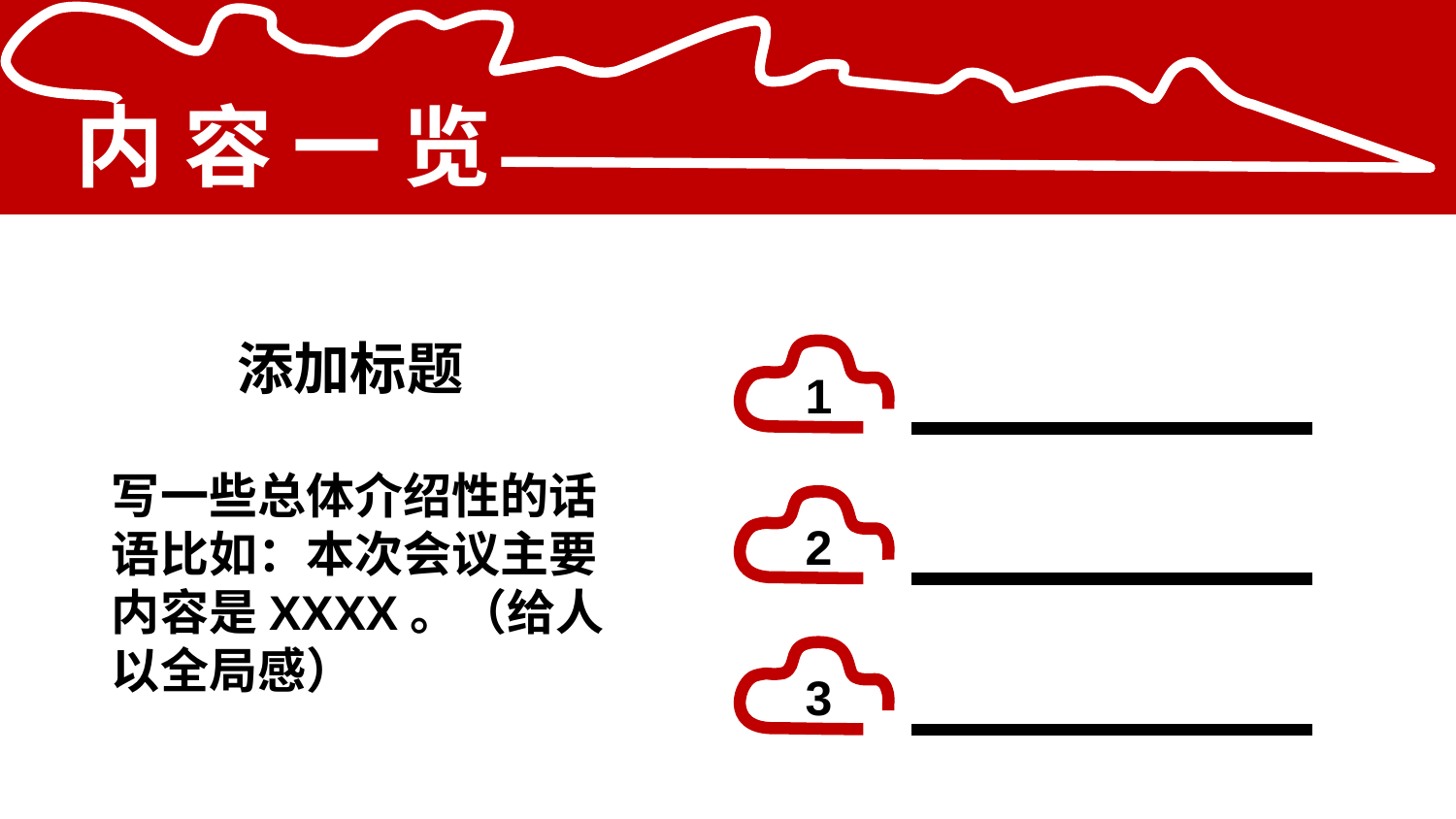

内 容 一 览
添加标题

1
写一些总体介绍性的话语比如：本次会议主要内容是XXXX。（给人以全局感）

2

3